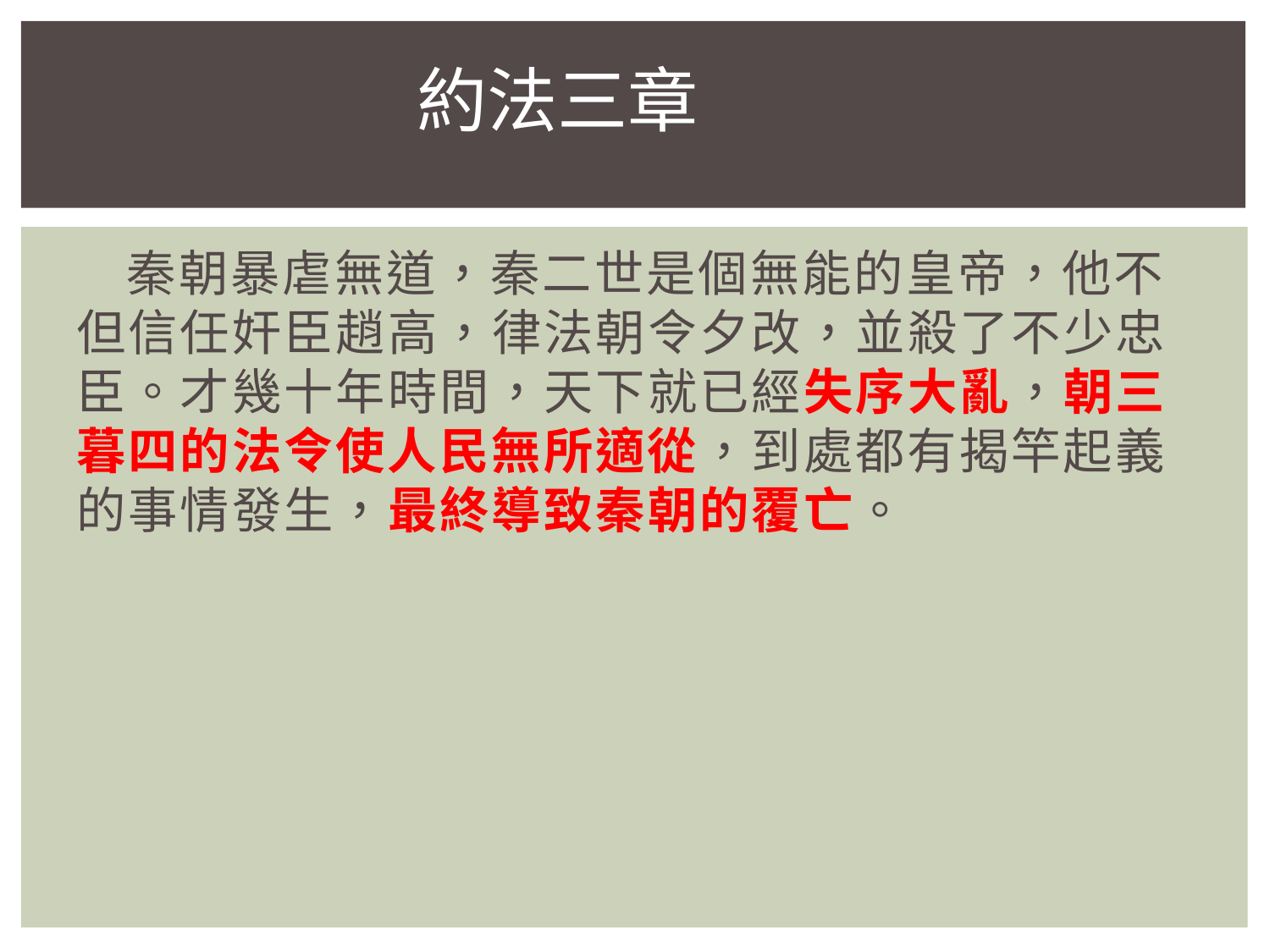

約法三章

    秦朝暴虐無道，秦二世是個無能的皇帝，他不但信任奸臣趙高，律法朝令夕改，並殺了不少忠臣。才幾十年時間，天下就已經失序大亂，朝三暮四的法令使人民無所適從，到處都有揭竿起義的事情發生，最終導致秦朝的覆亡。